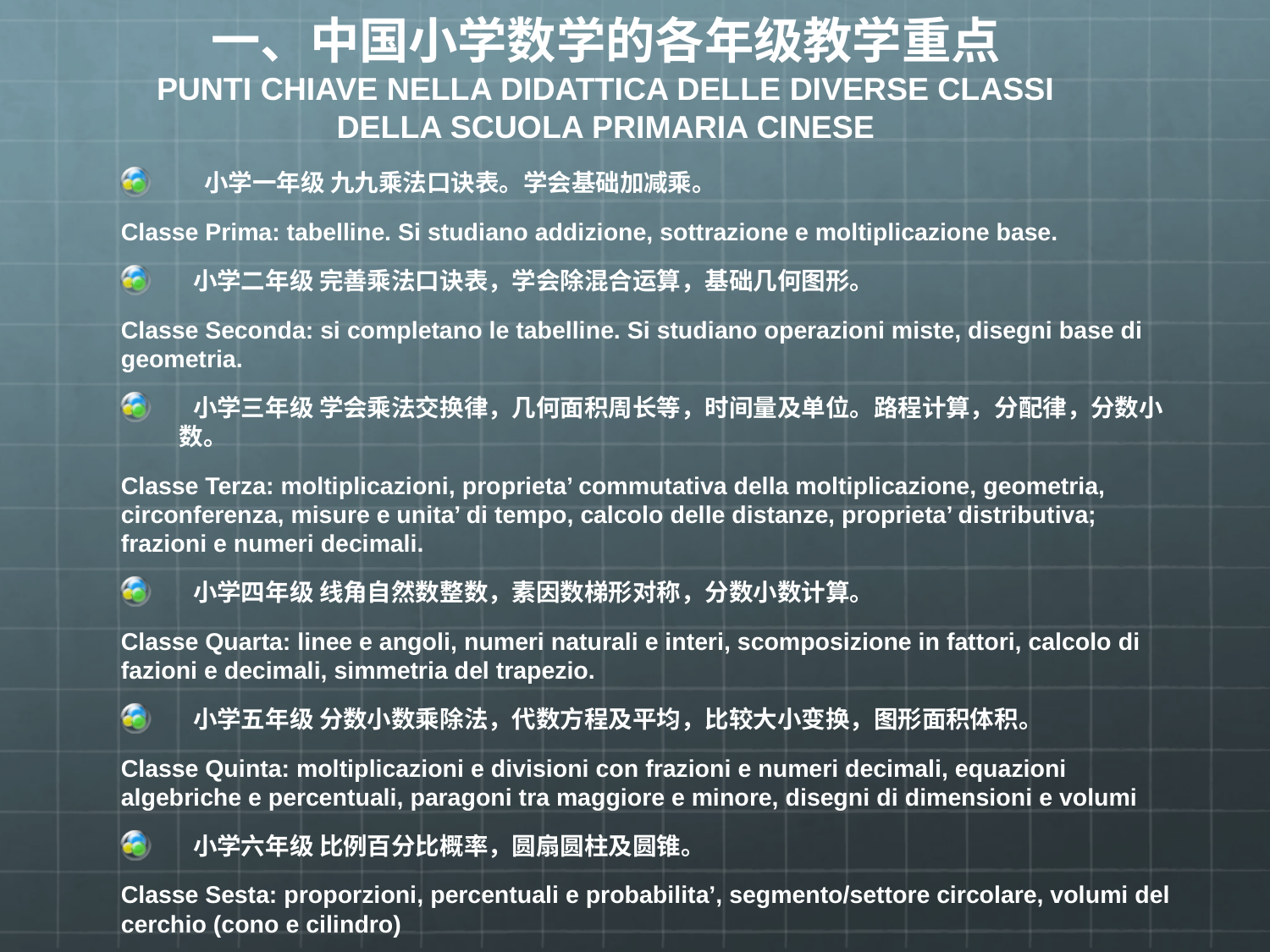

# 一、中国小学数学的各年级教学重点 PUNTI CHIAVE NELLA DIDATTICA DELLE DIVERSE CLASSI DELLA SCUOLA PRIMARIA CINESE
    小学一年级 九九乘法口诀表。学会基础加减乘。
Classe Prima: tabelline. Si studiano addizione, sottrazione e moltiplicazione base.
  小学二年级 完善乘法口诀表，学会除混合运算，基础几何图形。
Classe Seconda: si completano le tabelline. Si studiano operazioni miste, disegni base di geometria.
  小学三年级 学会乘法交换律，几何面积周长等，时间量及单位。路程计算，分配律，分数小数。
Classe Terza: moltiplicazioni, proprieta’ commutativa della moltiplicazione, geometria, circonferenza, misure e unita’ di tempo, calcolo delle distanze, proprieta’ distributiva; frazioni e numeri decimali.
  小学四年级 线角自然数整数，素因数梯形对称，分数小数计算。
Classe Quarta: linee e angoli, numeri naturali e interi, scomposizione in fattori, calcolo di fazioni e decimali, simmetria del trapezio.
  小学五年级 分数小数乘除法，代数方程及平均，比较大小变换，图形面积体积。
Classe Quinta: moltiplicazioni e divisioni con frazioni e numeri decimali, equazioni algebriche e percentuali, paragoni tra maggiore e minore, disegni di dimensioni e volumi
  小学六年级 比例百分比概率，圆扇圆柱及圆锥。
Classe Sesta: proporzioni, percentuali e probabilita’, segmento/settore circolare, volumi del cerchio (cono e cilindro)